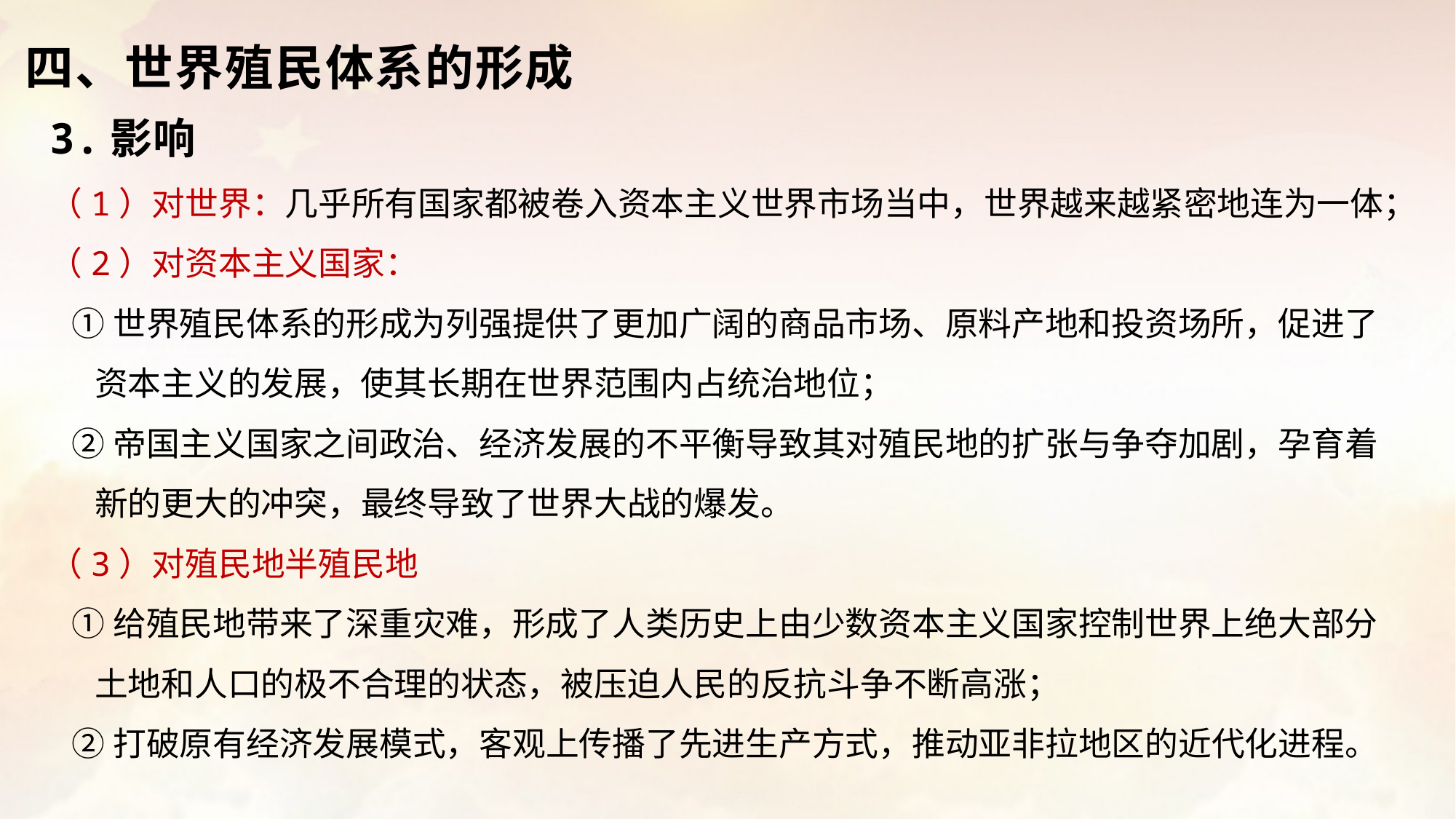

四、世界殖民体系的形成
3.影响
（1）对世界：几乎所有国家都被卷入资本主义世界市场当中，世界越来越紧密地连为一体；
（2）对资本主义国家：
   ①世界殖民体系的形成为列强提供了更加广阔的商品市场、原料产地和投资场所，促进了
     资本主义的发展，使其长期在世界范围内占统治地位；
   ②帝国主义国家之间政治、经济发展的不平衡导致其对殖民地的扩张与争夺加剧，孕育着
     新的更大的冲突，最终导致了世界大战的爆发。
（3）对殖民地半殖民地
   ①给殖民地带来了深重灾难，形成了人类历史上由少数资本主义国家控制世界上绝大部分
     土地和人口的极不合理的状态，被压迫人民的反抗斗争不断高涨；
   ②打破原有经济发展模式，客观上传播了先进生产方式，推动亚非拉地区的近代化进程。